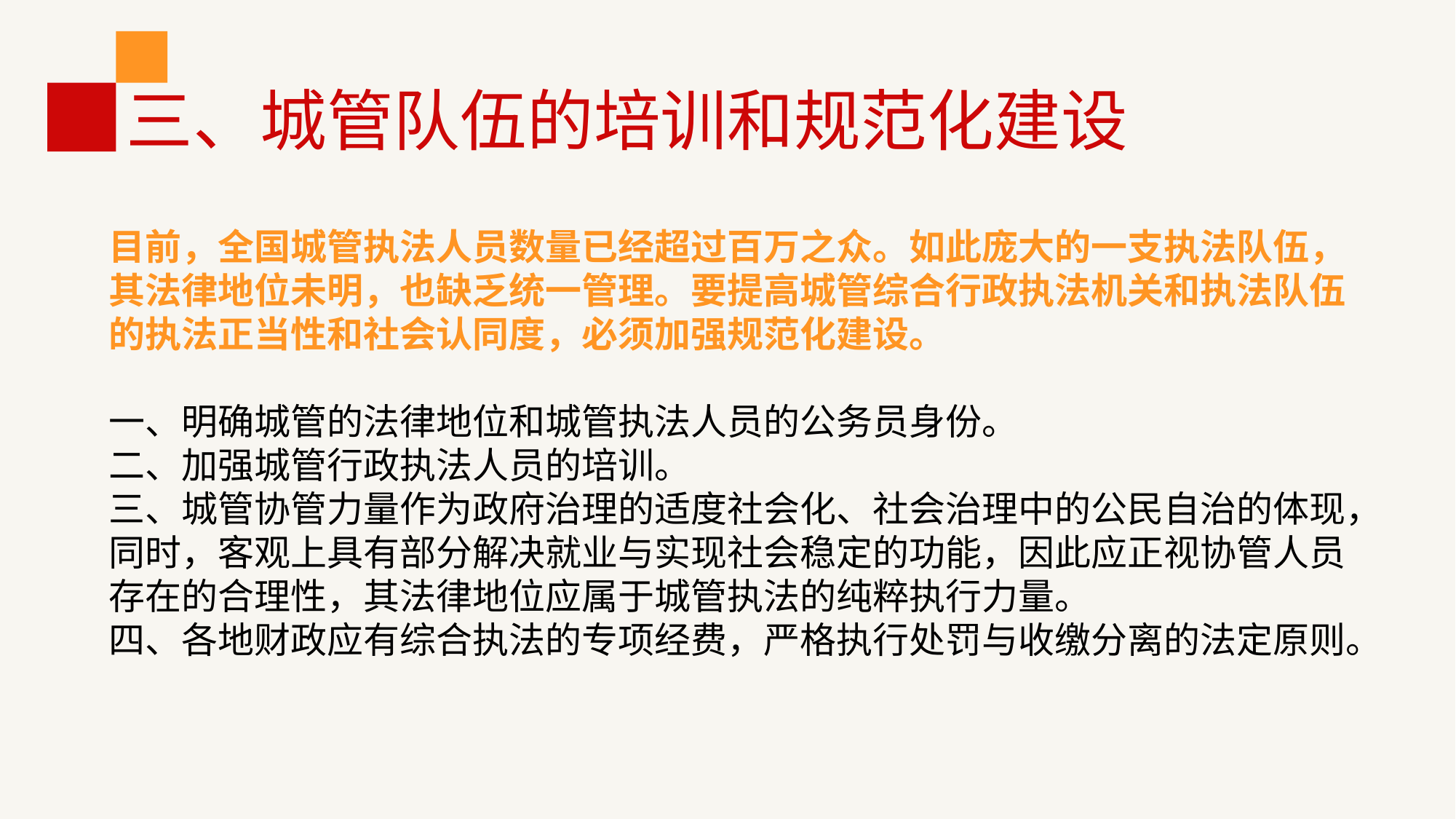

三、城管队伍的培训和规范化建设

目前，全国城管执法人员数量已经超过百万之众。如此庞大的一支执法队伍，其法律地位未明，也缺乏统一管理。要提高城管综合行政执法机关和执法队伍的执法正当性和社会认同度，必须加强规范化建设。

一、明确城管的法律地位和城管执法人员的公务员身份。
二、加强城管行政执法人员的培训。
三、城管协管力量作为政府治理的适度社会化、社会治理中的公民自治的体现，同时，客观上具有部分解决就业与实现社会稳定的功能，因此应正视协管人员存在的合理性，其法律地位应属于城管执法的纯粹执行力量。
四、各地财政应有综合执法的专项经费，严格执行处罚与收缴分离的法定原则。